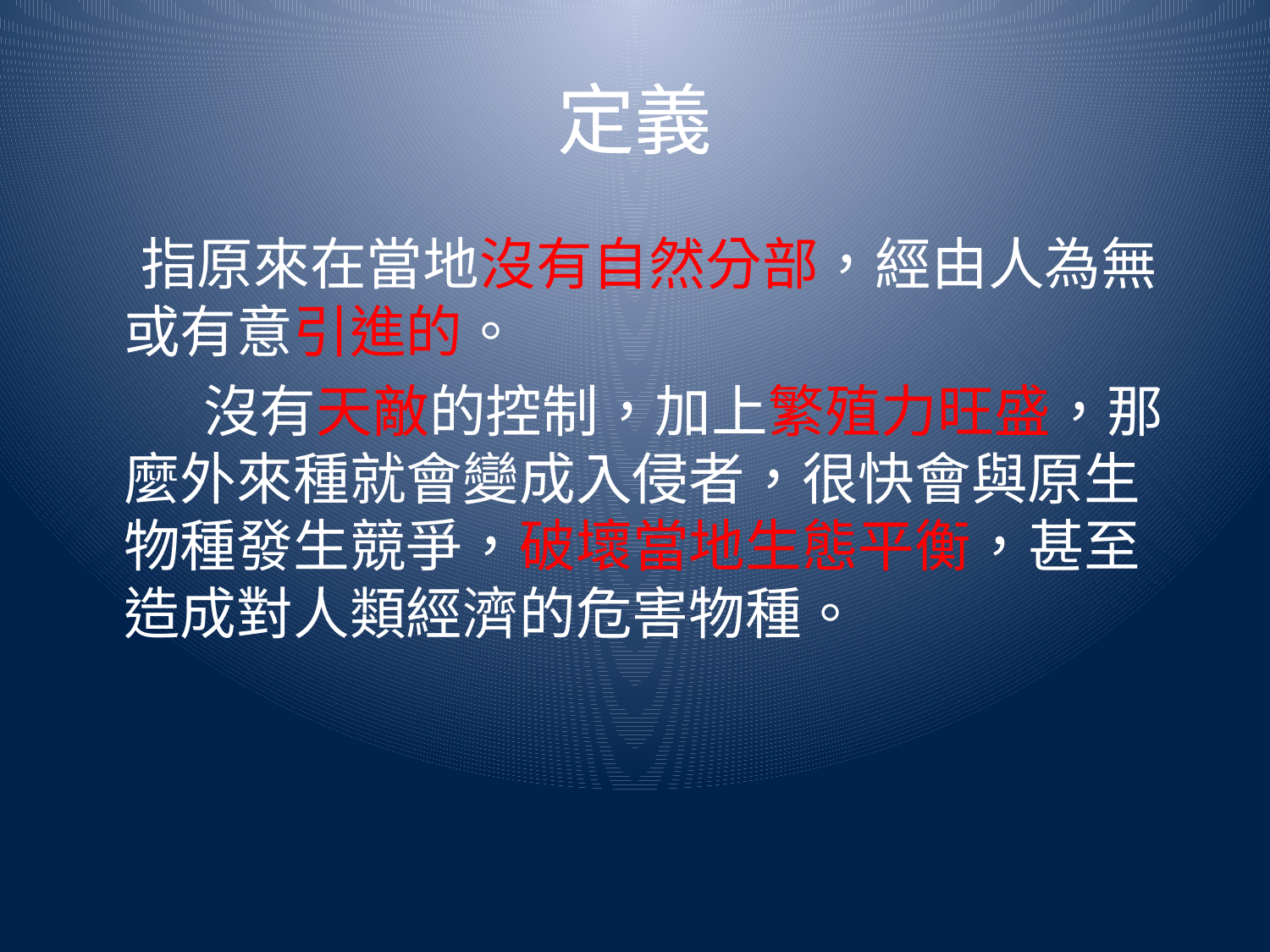

# 定義
    指原來在當地沒有自然分部，經由人為無或有意引進的。
    沒有天敵的控制，加上繁殖力旺盛，那麼外來種就會變成入侵者，很快會與原生物種發生競爭，破壞當地生態平衡，甚至造成對人類經濟的危害物種。